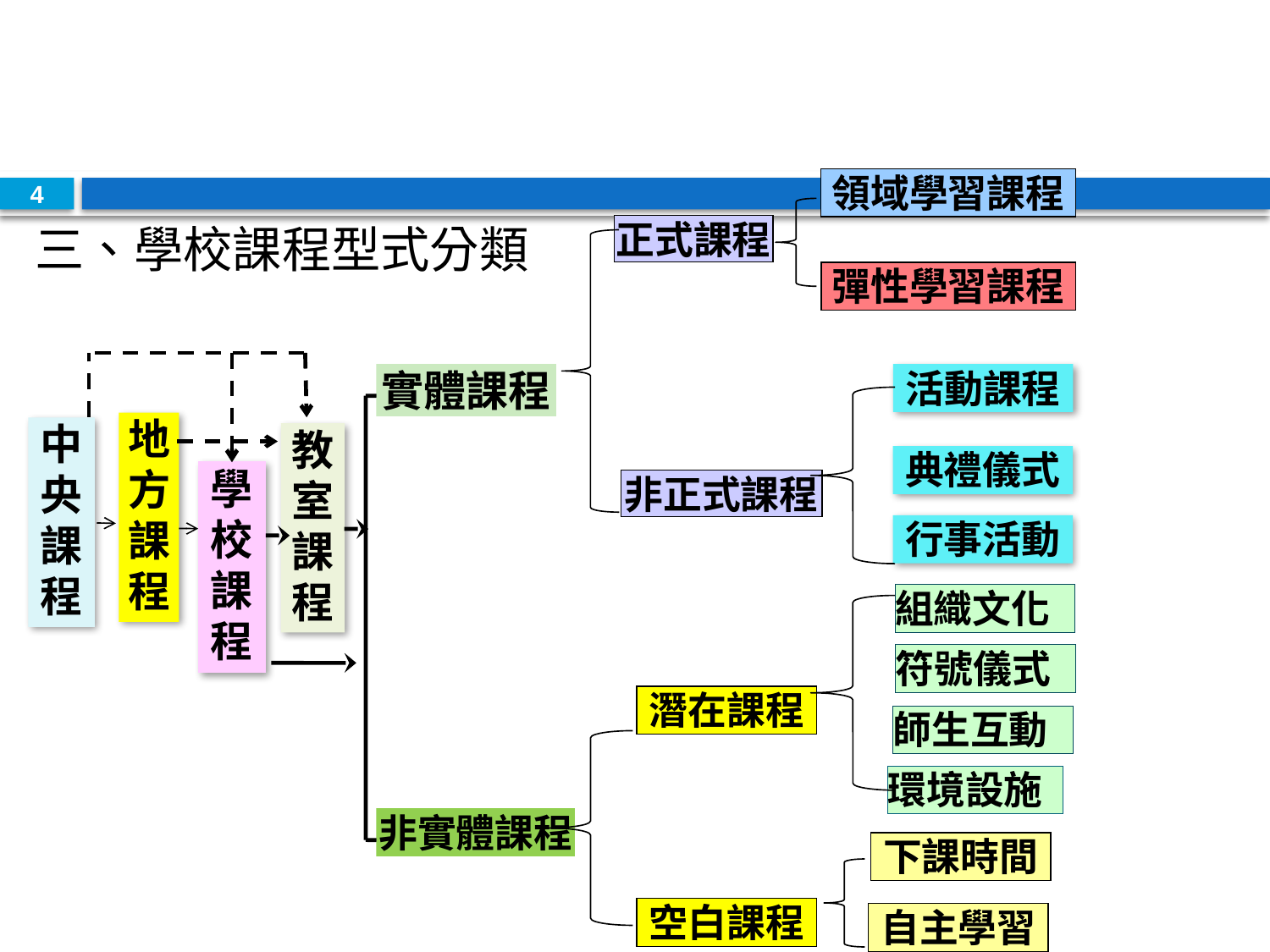

#
領域學習課程
4

三、學校課程型式分類
正式課程

彈性學習課程
實體課程
活動課程

地方課程
中央課程
教室課程
典禮儀式

學校課程
非正式課程
行事活動

組織文化

符號儀式

潛在課程
師生互動

環境設施
非實體課程
下課時間

空白課程
自主學習